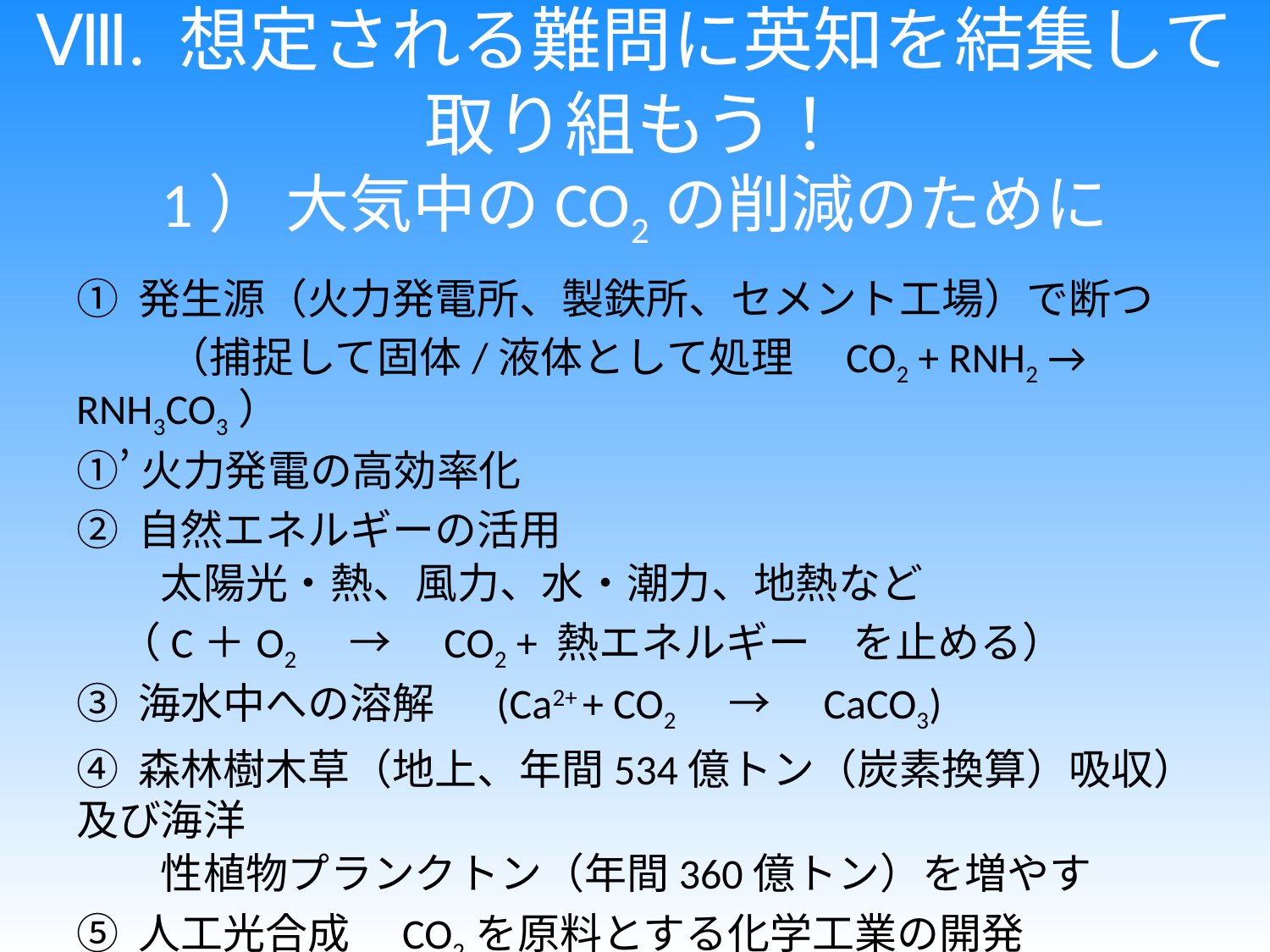

# Ⅷ. 想定される難問に英知を結集して 取り組もう！ 1） 大気中のCO2の削減のために
① 発生源（火力発電所、製鉄所、セメント工場）で断つ
    　（捕捉して固体/液体として処理　CO2 + RNH2 →　RNH3CO3）
①’火力発電の高効率化
② 自然エネルギーの活用
　　太陽光・熱、風力、水・潮力、地熱など
　（C＋O2　→　CO2 + 熱エネルギー　を止める）
③ 海水中への溶解　 (Ca2+ + CO2　→　CaCO3)
④ 森林樹木草（地上、年間534億トン（炭素換算）吸収）及び海洋
　　性植物プランクトン（年間360億トン）を増やす
⑤ 人工光合成　CO2を原料とする化学工業の開発
⑥ 原子力発電の技術革新（使用済み核燃料の処分を含めて）